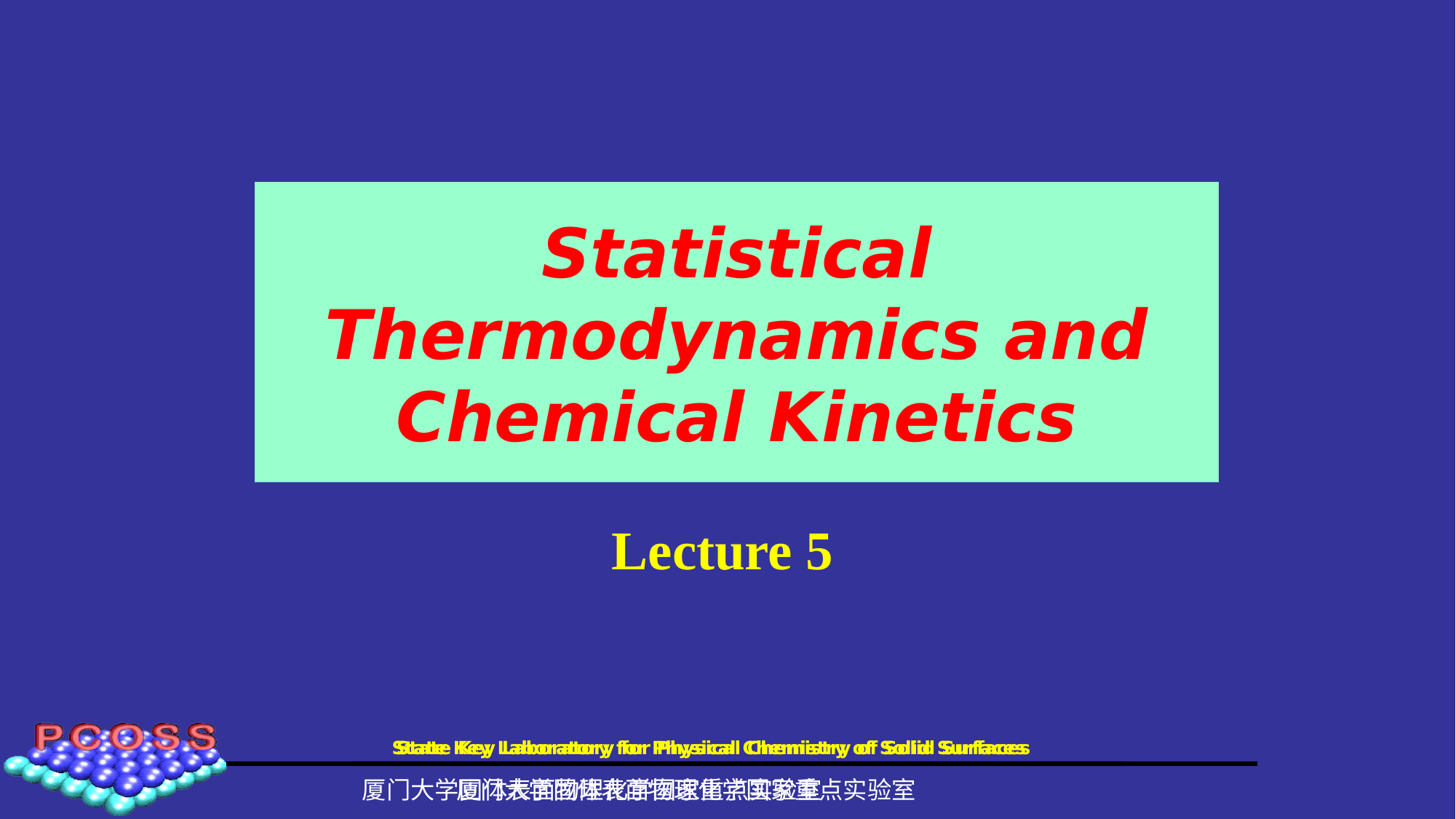

# Statistical Thermodynamics and Chemical Kinetics
Lecture 5
State Key Laboratory for Physical Chemistry of Solid Surfaces
厦门大学固体表面物理化学国家重点实验室